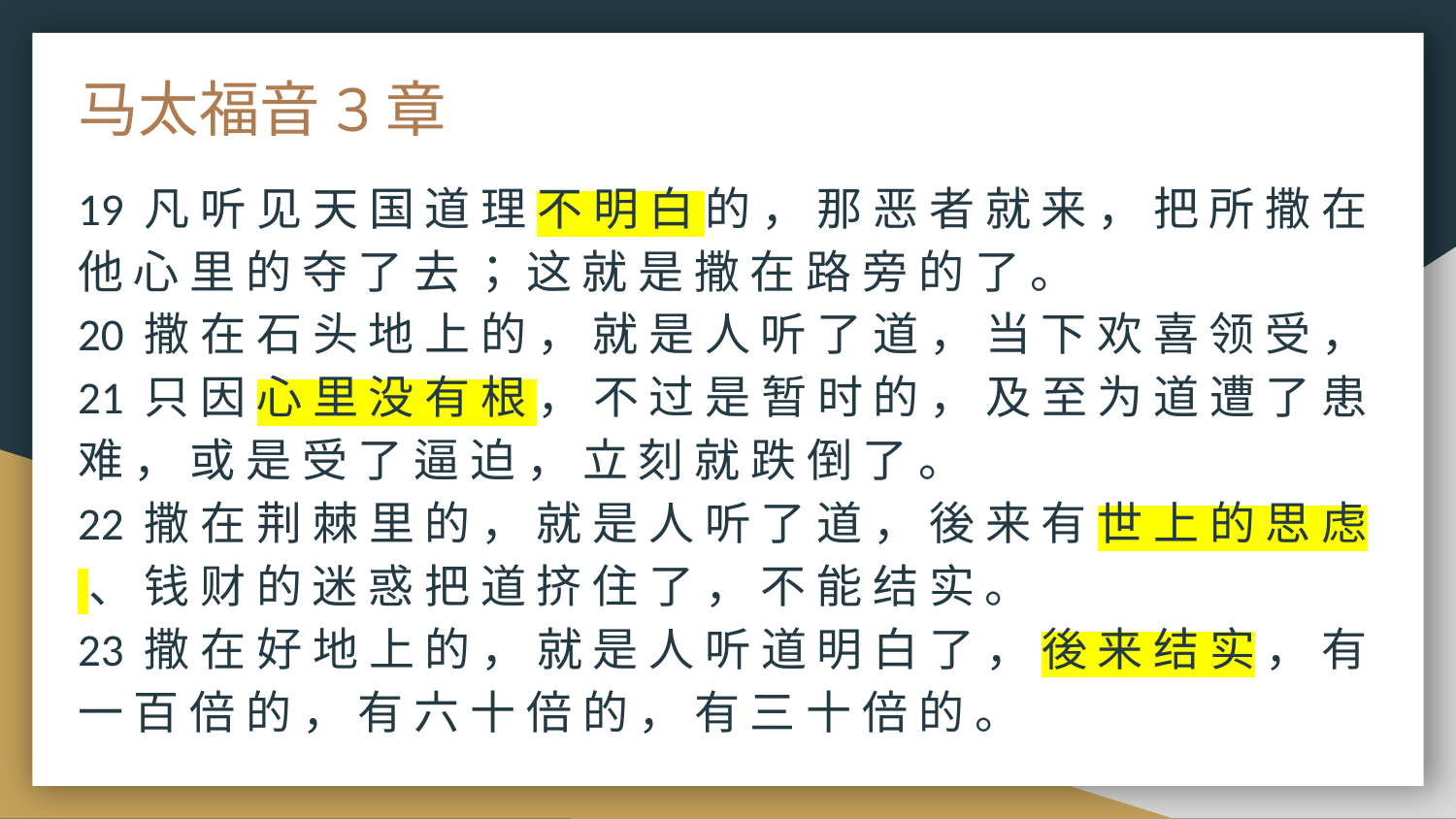

# 马太福音3章
19 凡 听 见 天 国 道 理 不 明 白 的 ， 那 恶 者 就 来 ， 把 所 撒 在 他 心 里 的 夺 了 去 ； 这 就 是 撒 在 路 旁 的 了 。
20 撒 在 石 头 地 上 的 ， 就 是 人 听 了 道 ， 当 下 欢 喜 领 受 ，
21 只 因 心 里 没 有 根 ， 不 过 是 暂 时 的 ， 及 至 为 道 遭 了 患 难 ， 或 是 受 了 逼 迫 ， 立 刻 就 跌 倒 了 。
22 撒 在 荆 棘 里 的 ， 就 是 人 听 了 道 ， 後 来 有 世 上 的 思 虑 、 钱 财 的 迷 惑 把 道 挤 住 了 ， 不 能 结 实 。
23 撒 在 好 地 上 的 ， 就 是 人 听 道 明 白 了 ， 後 来 结 实 ， 有 一 百 倍 的 ， 有 六 十 倍 的 ， 有 三 十 倍 的 。